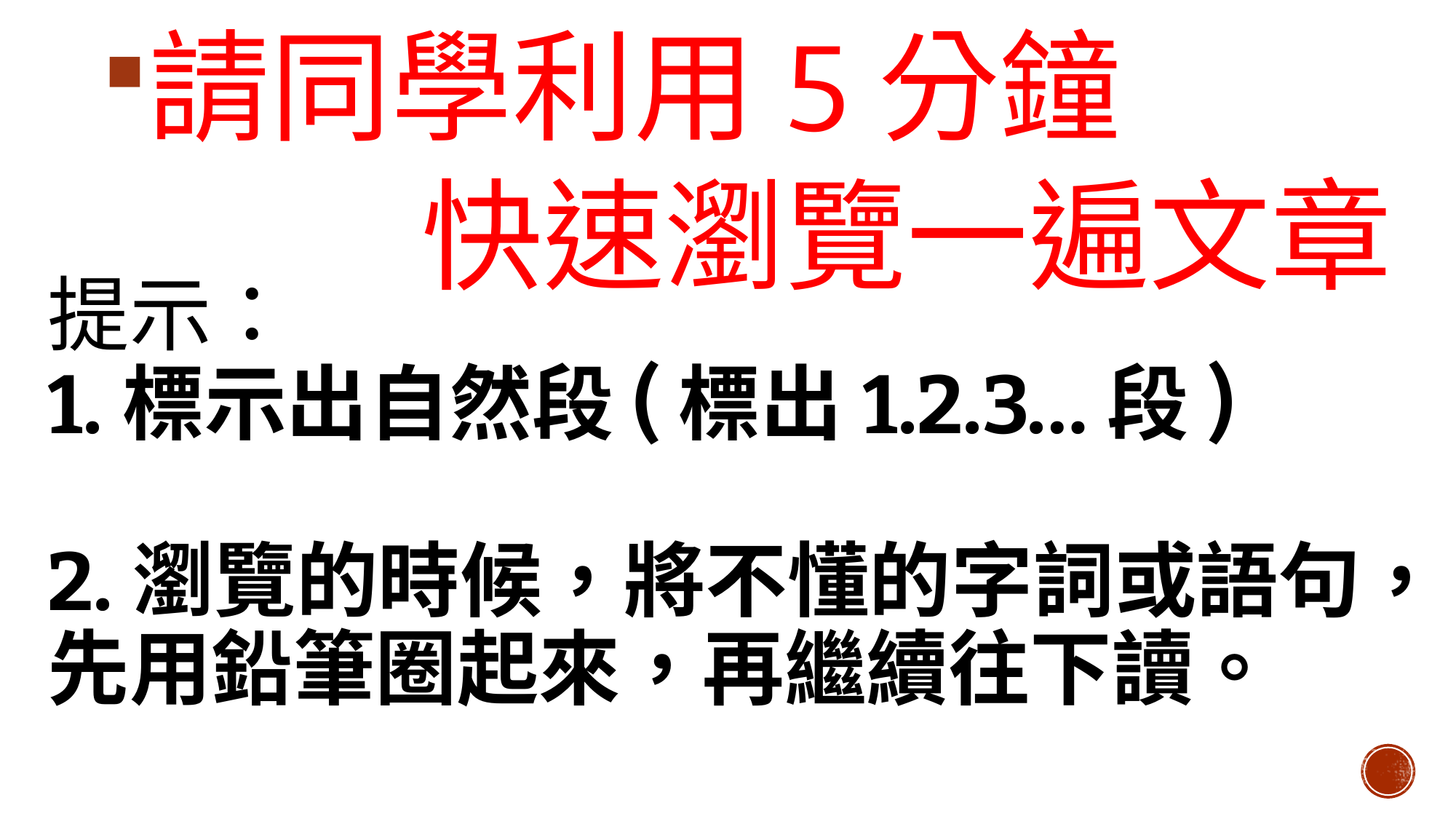

請同學利用5分鐘
快速瀏覽一遍文章
# 提示： 1.標示出自然段(標出1.2.3…段) 2.瀏覽的時候，將不懂的字詞或語句， 先用鉛筆圈起來，再繼續往下讀。